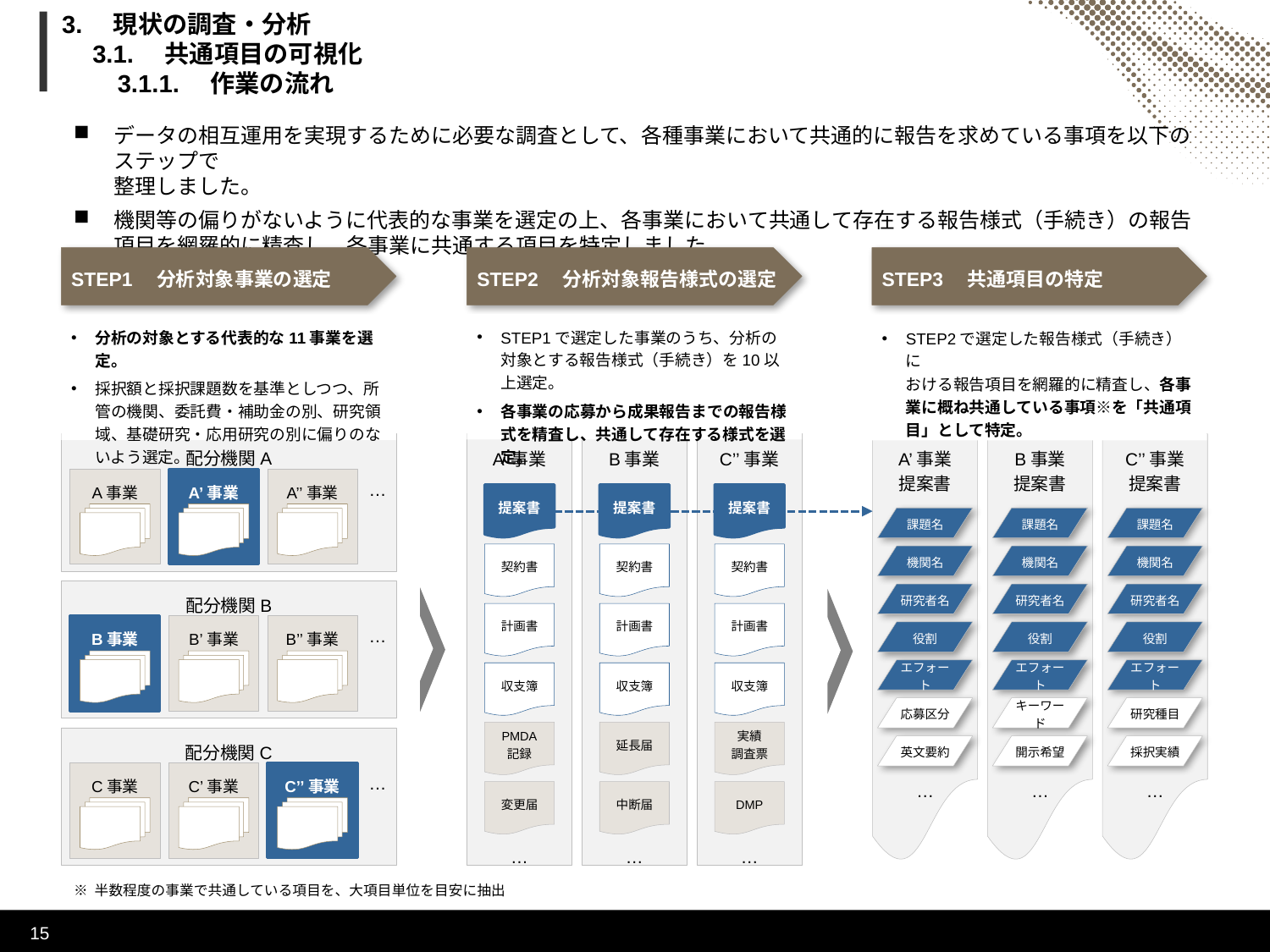

# 3.　現状の調査・分析 　3.1.　共通項目の可視化 　　3.1.1.　作業の流れ
データの相互運用を実現するために必要な調査として、各種事業において共通的に報告を求めている事項を以下のステップで
整理しました。
機関等の偏りがないように代表的な事業を選定の上、各事業において共通して存在する報告様式（手続き）の報告項目を網羅的に精査し、各事業に共通する項目を特定しました。
STEP1　分析対象事業の選定
STEP2　分析対象報告様式の選定
STEP3　共通項目の特定
STEP1で選定した事業のうち、分析の対象とする報告様式（手続き）を10以上選定。
各事業の応募から成果報告までの報告様式を精査し、共通して存在する様式を選定。
分析の対象とする代表的な11事業を選定。
採択額と採択課題数を基準としつつ、所管の機関、委託費・補助金の別、研究領域、基礎研究・応用研究の別に偏りのないよう選定。
STEP2で選定した報告様式（手続き）に
おける報告項目を網羅的に精査し、各事業に概ね共通している事項※を「共通項目」として特定。
配分機関A
…
A’事業
提案書

…
B事業
提案書

…
C’’事業
提案書

…
A’事業

…
B事業

…
C’’事業

…
A事業
A’事業
A’’事業
提案書
提案書
提案書

課題名
課題名
課題名
契約書
契約書
契約書
機関名
機関名
機関名
配分機関B
…
B事業
B’事業
B’’事業

研究者名
研究者名
研究者名
計画書
計画書
計画書
役割
役割
役割

エフォート
エフォート
エフォート
収支簿
収支簿
収支簿
応募区分
キーワード
研究種目
PMDA
記録
延長届
実績
調査票
配分機関C
…
C事業
C’事業
C’’事業

英文要約
開示希望
採択実績
変更届
中断届
DMP
※ 半数程度の事業で共通している項目を、大項目単位を目安に抽出